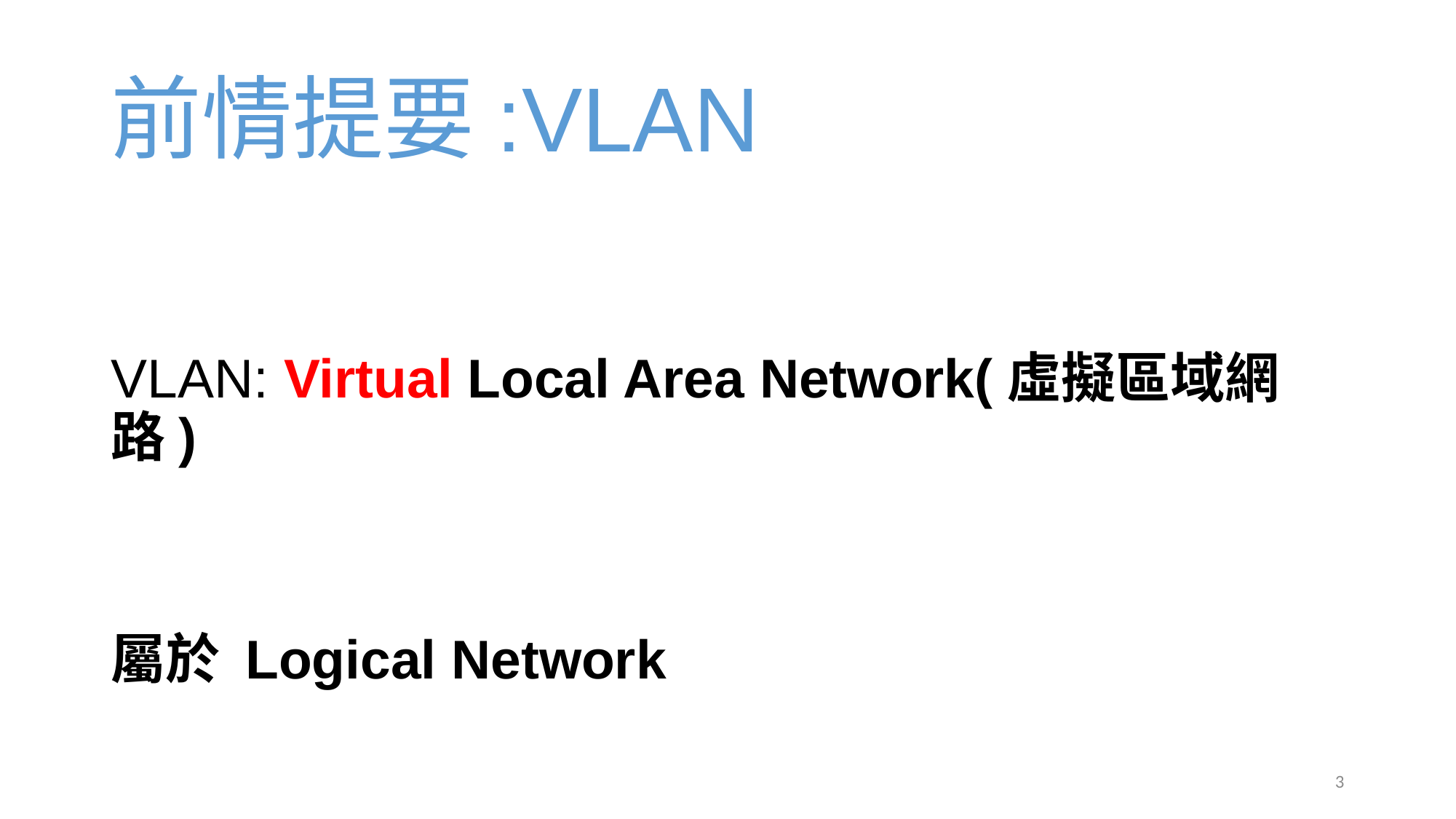

# 前情提要:VLAN

VLAN: Virtual Local Area Network(虛擬區域網路)

屬於 Logical Network

3